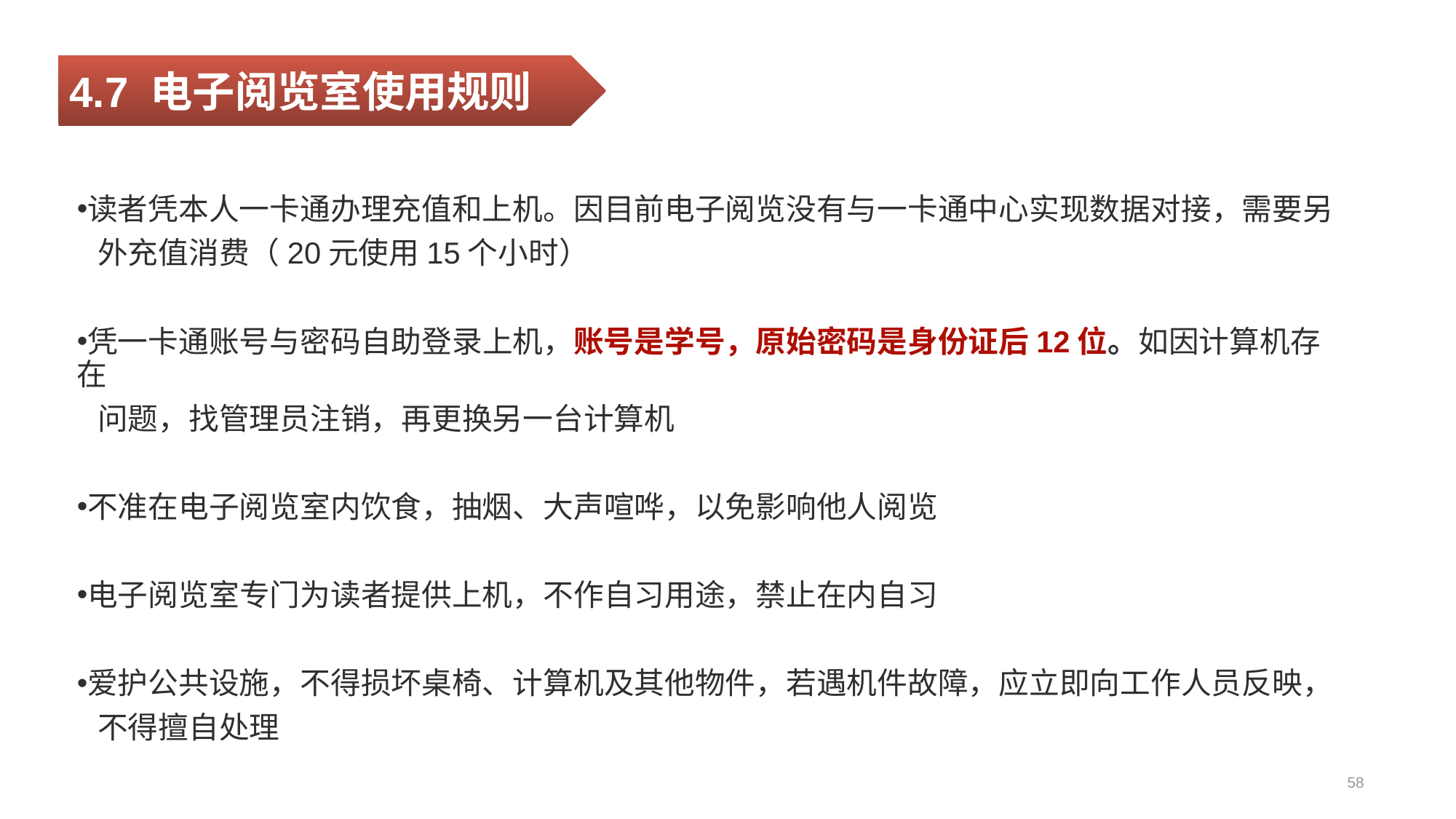

4.7 电子阅览室使用规则
读者凭本人一卡通办理充值和上机。因目前电子阅览没有与一卡通中心实现数据对接，需要另
  外充值消费（20元使用15个小时）

凭一卡通账号与密码自助登录上机，账号是学号，原始密码是身份证后12位。如因计算机存在
  问题，找管理员注销，再更换另一台计算机

不准在电子阅览室内饮食，抽烟、大声喧哗，以免影响他人阅览

电子阅览室专门为读者提供上机，不作自习用途，禁止在内自习

爱护公共设施，不得损坏桌椅、计算机及其他物件，若遇机件故障，应立即向工作人员反映，
  不得擅自处理
58